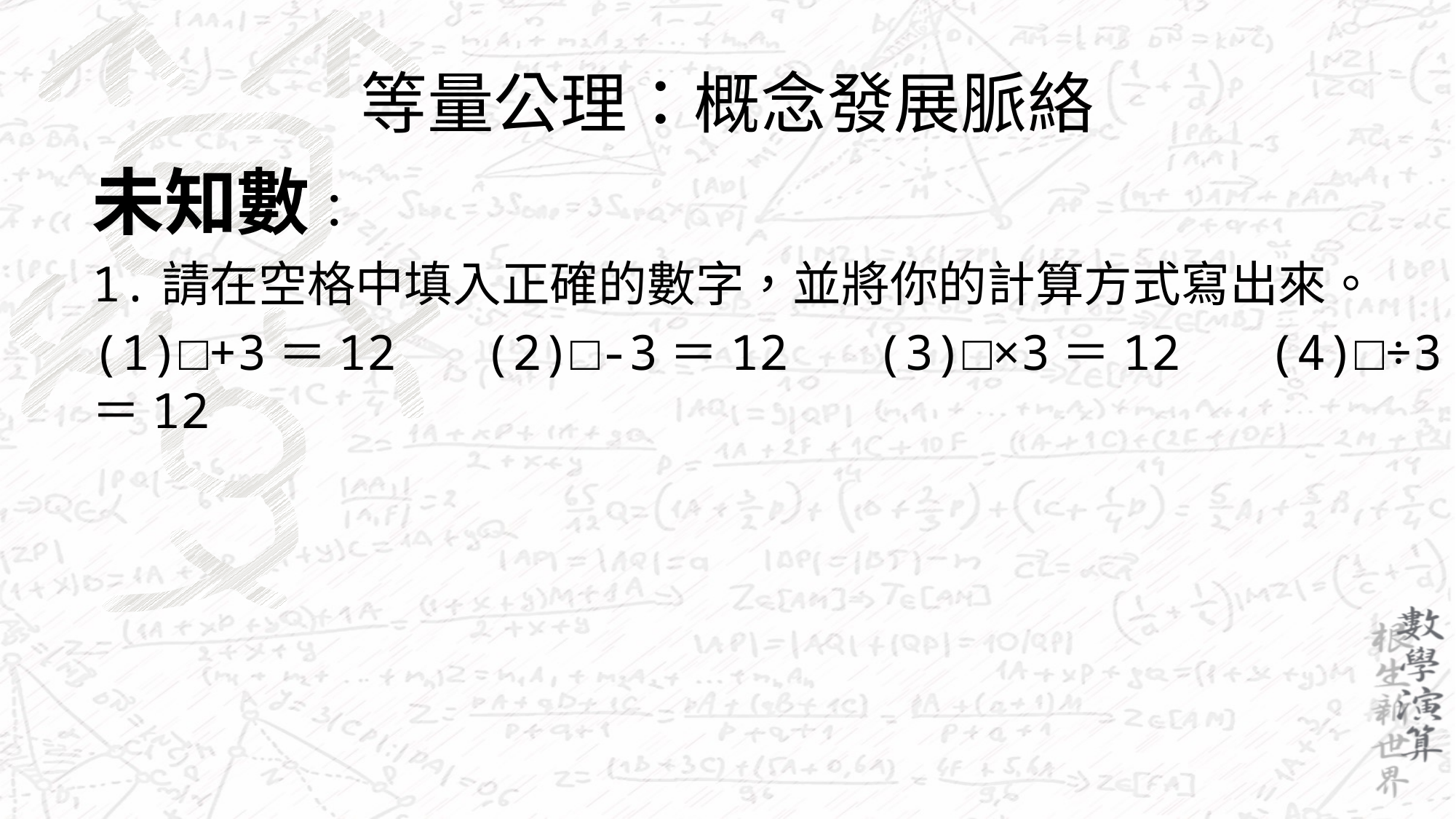

# 等量公理：概念發展脈絡
未知數：
1.請在空格中填入正確的數字，並將你的計算方式寫出來。
(1)□+3＝12   (2)□-3＝12   (3)□×3＝12   (4)□÷3＝12